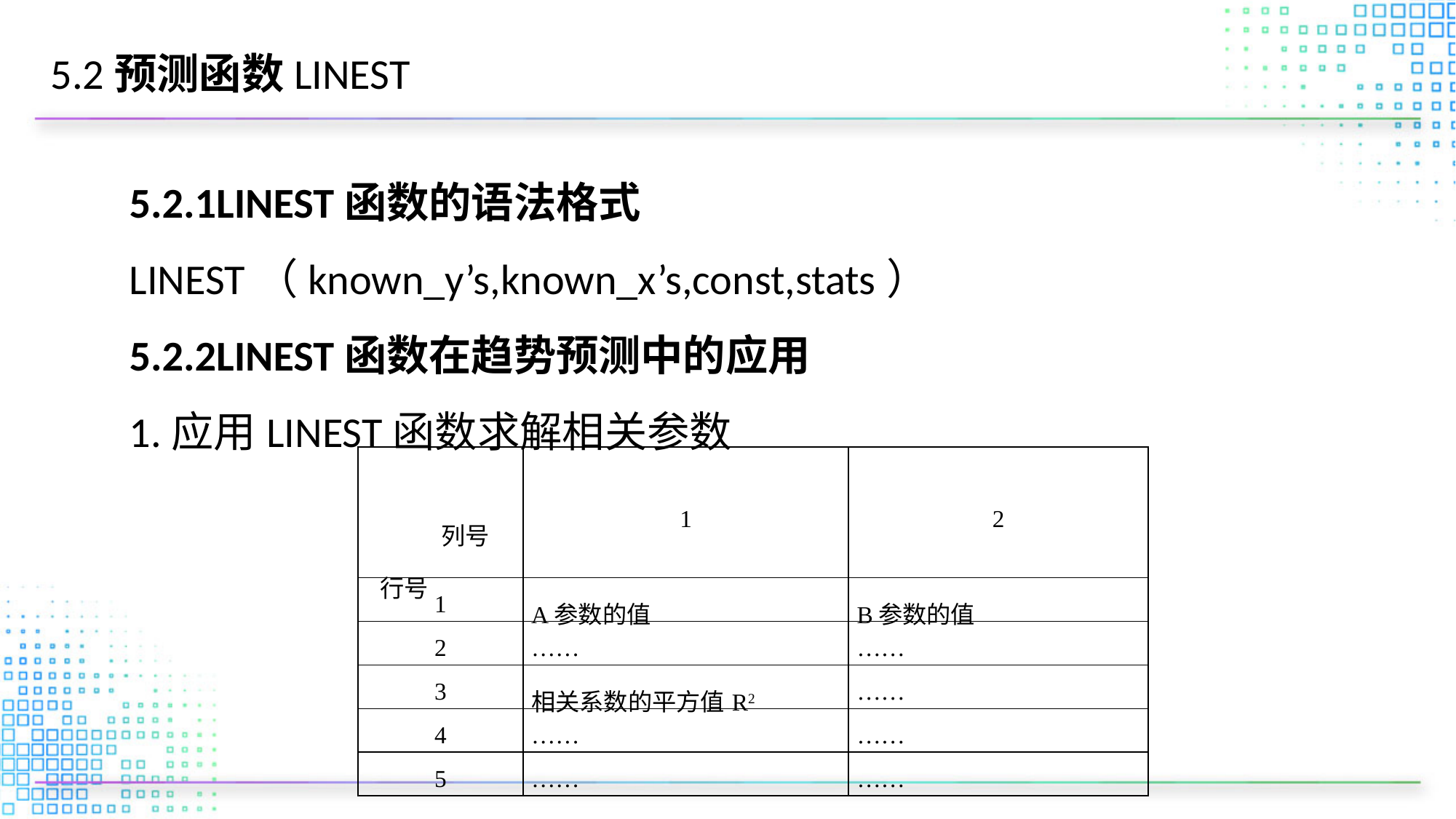

# 5.2预测函数LINEST
5.2.1LINEST函数的语法格式
LINEST（known_y’s,known_x’s,const,stats）
5.2.2LINEST函数在趋势预测中的应用
1.应用LINEST函数求解相关参数

| 列号 行号 | 1 | 2 |
| --- | --- | --- |
| 1 | A参数的值 | B参数的值 |
| 2 | …… | …… |
| 3 | 相关系数的平方值R2 | …… |
| 4 | …… | …… |
| 5 | …… | …… |